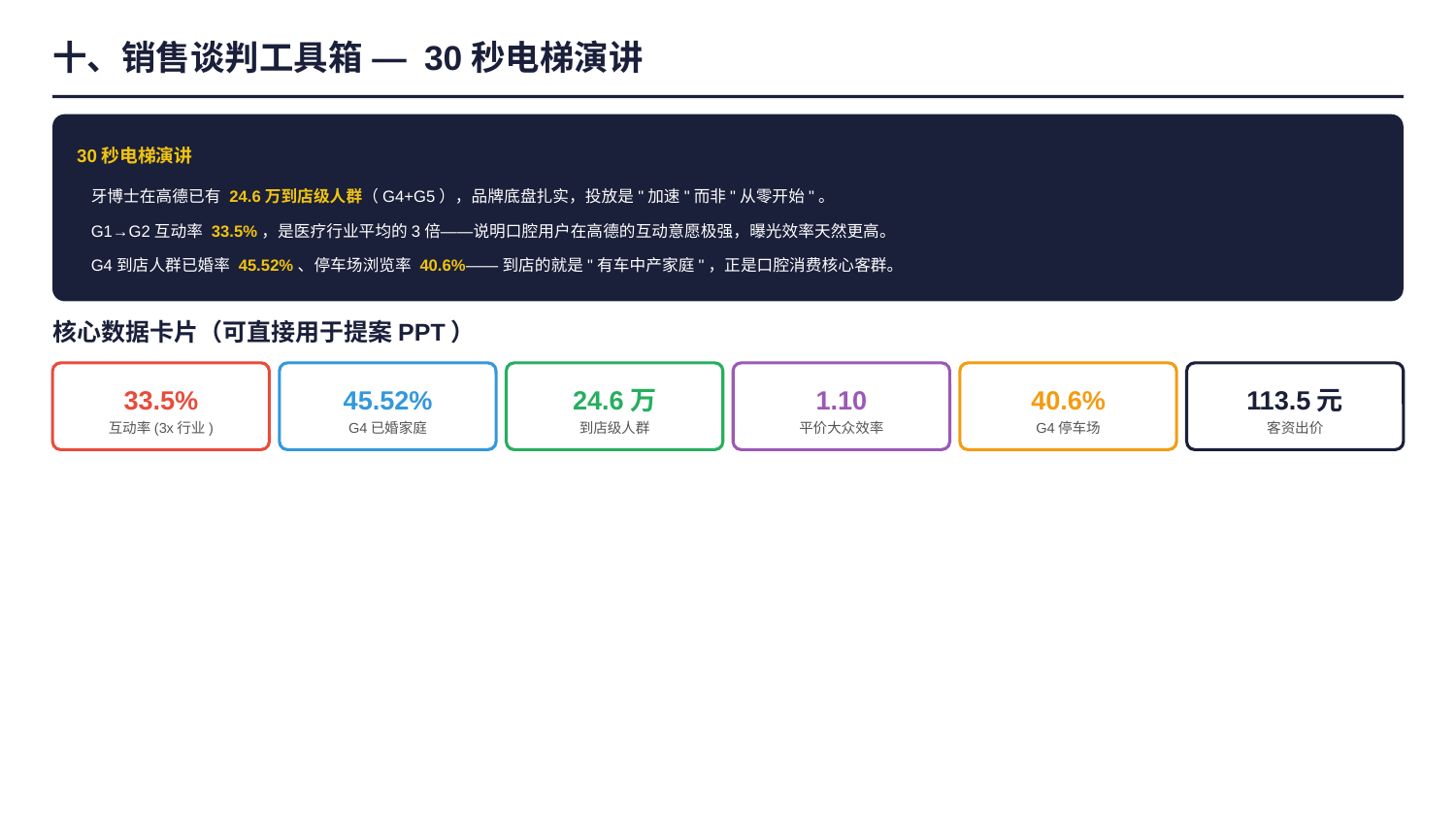

十、销售谈判工具箱 — 30秒电梯演讲

30秒电梯演讲
牙博士在高德已有 24.6万到店级人群（G4+G5），品牌底盘扎实，投放是"加速"而非"从零开始"。
G1→G2互动率 33.5%，是医疗行业平均的3倍——说明口腔用户在高德的互动意愿极强，曝光效率天然更高。
G4到店人群已婚率 45.52%、停车场浏览率 40.6%——到店的就是"有车中产家庭"，正是口腔消费核心客群。
核心数据卡片（可直接用于提案PPT）

33.5%
45.52%
24.6万
1.10
40.6%
113.5元
互动率(3x行业)
G4已婚家庭
到店级人群
平价大众效率
G4停车场
客资出价